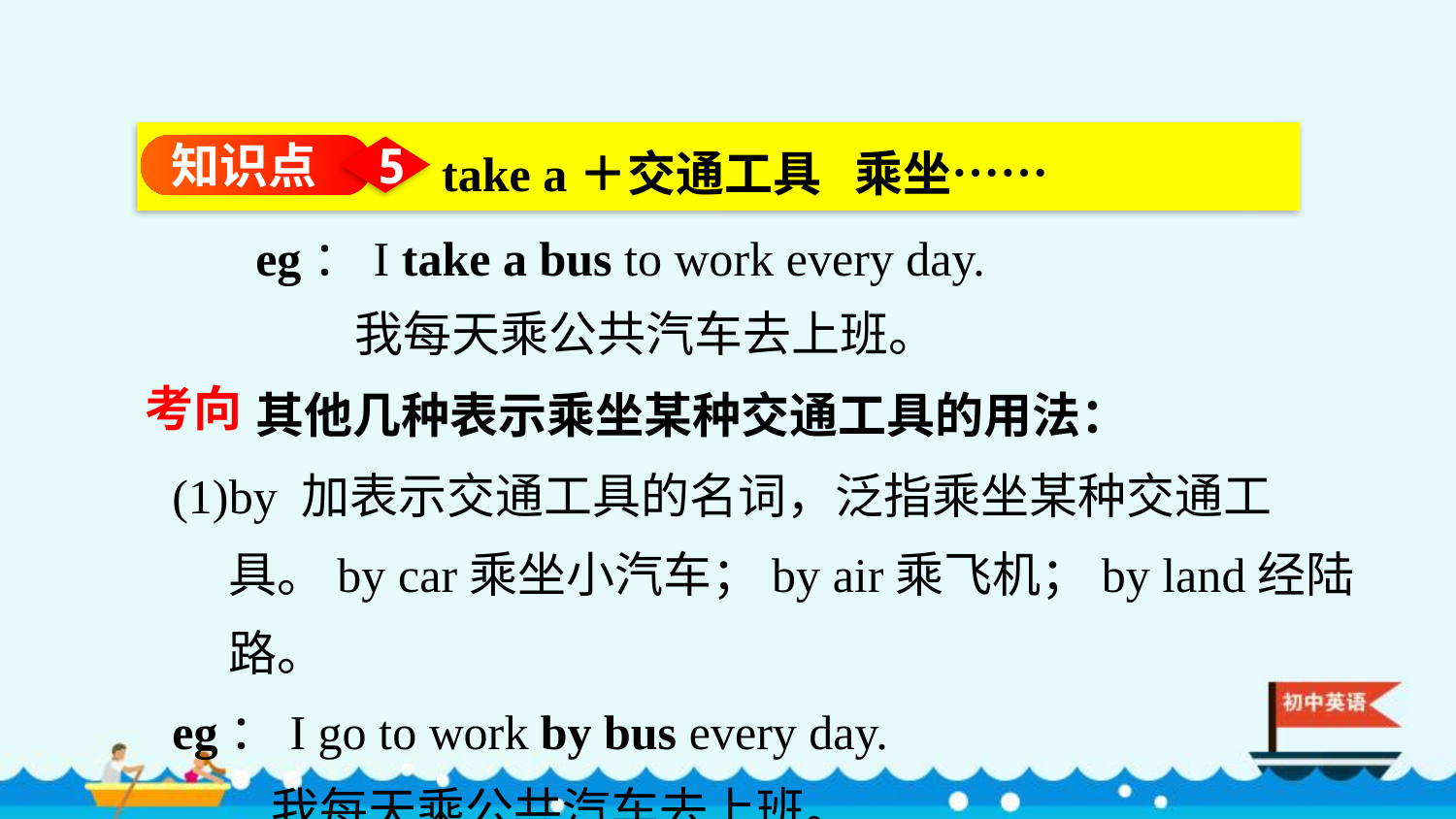

take a＋交通工具   乘坐……

知识点

5
eg：I take a bus to work every day.
        我每天乘公共汽车去上班。
其他几种表示乘坐某种交通工具的用法：
考向
(1)by 加表示交通工具的名词，泛指乘坐某种交通工具。by car乘坐小汽车；by air乘飞机；by land经陆路。
eg：I go to work by bus every day.
        我每天乘公共汽车去上班。